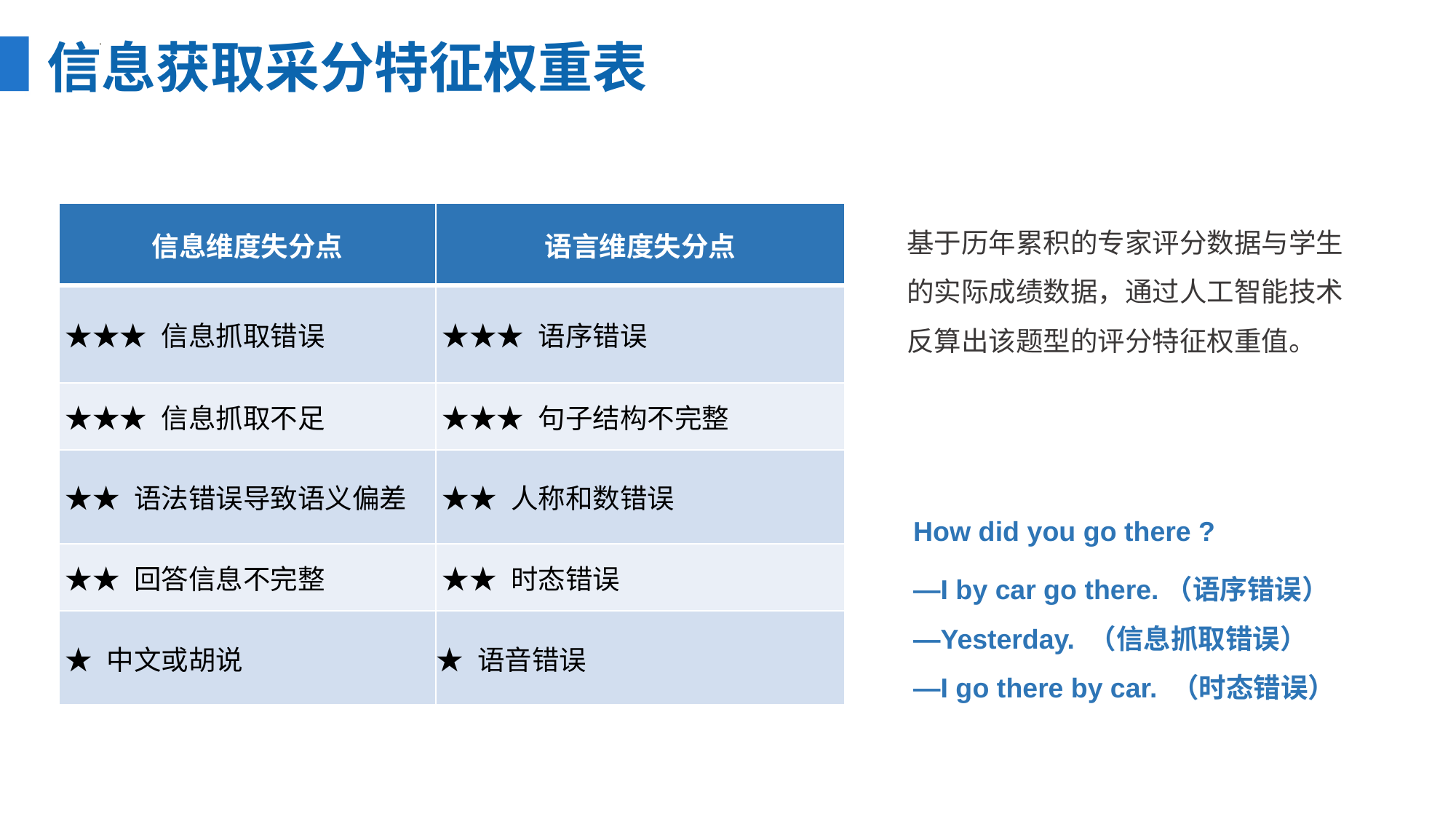

信息获取采分特征权重表

| 信息维度失分点 | 语言维度失分点 |
| --- | --- |
| ★★★ 信息抓取错误 | ★★★ 语序错误 |
| ★★★ 信息抓取不足 | ★★★ 句子结构不完整 |
| ★★ 语法错误导致语义偏差 | ★★ 人称和数错误 |
| ★★ 回答信息不完整 | ★★ 时态错误 |
| ★ 中文或胡说 | ★ 语音错误 |
基于历年累积的专家评分数据与学生的实际成绩数据，通过人工智能技术反算出该题型的评分特征权重值。
How did you go there ?
—I by car go there.（语序错误）
—Yesterday. （信息抓取错误）
—I go there by car. （时态错误）